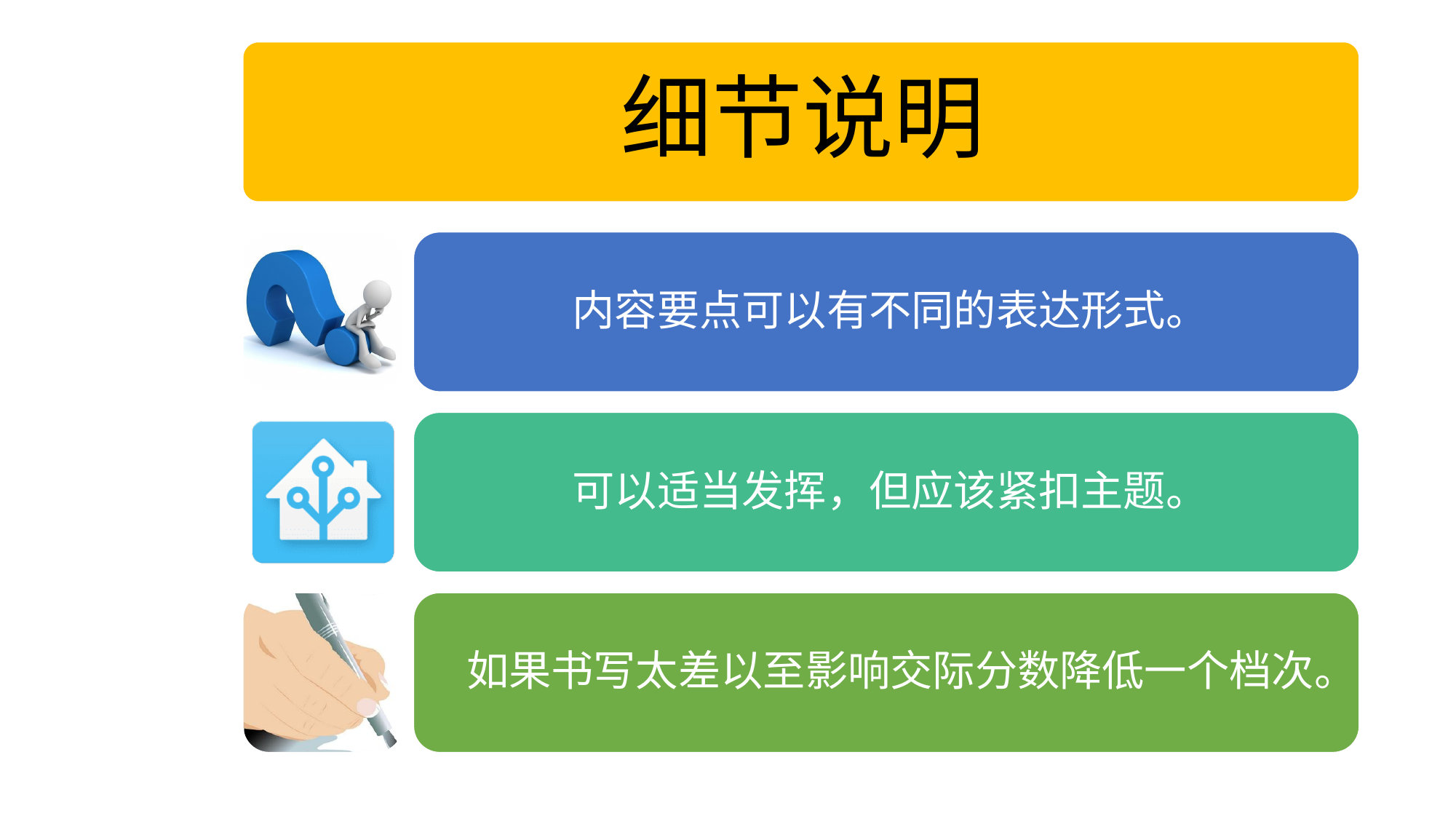

细节说明
内容要点可以有不同的表达形式。
可以适当发挥，但应该紧扣主题。
如果书写太差以至影响交际分数降低一个档次。